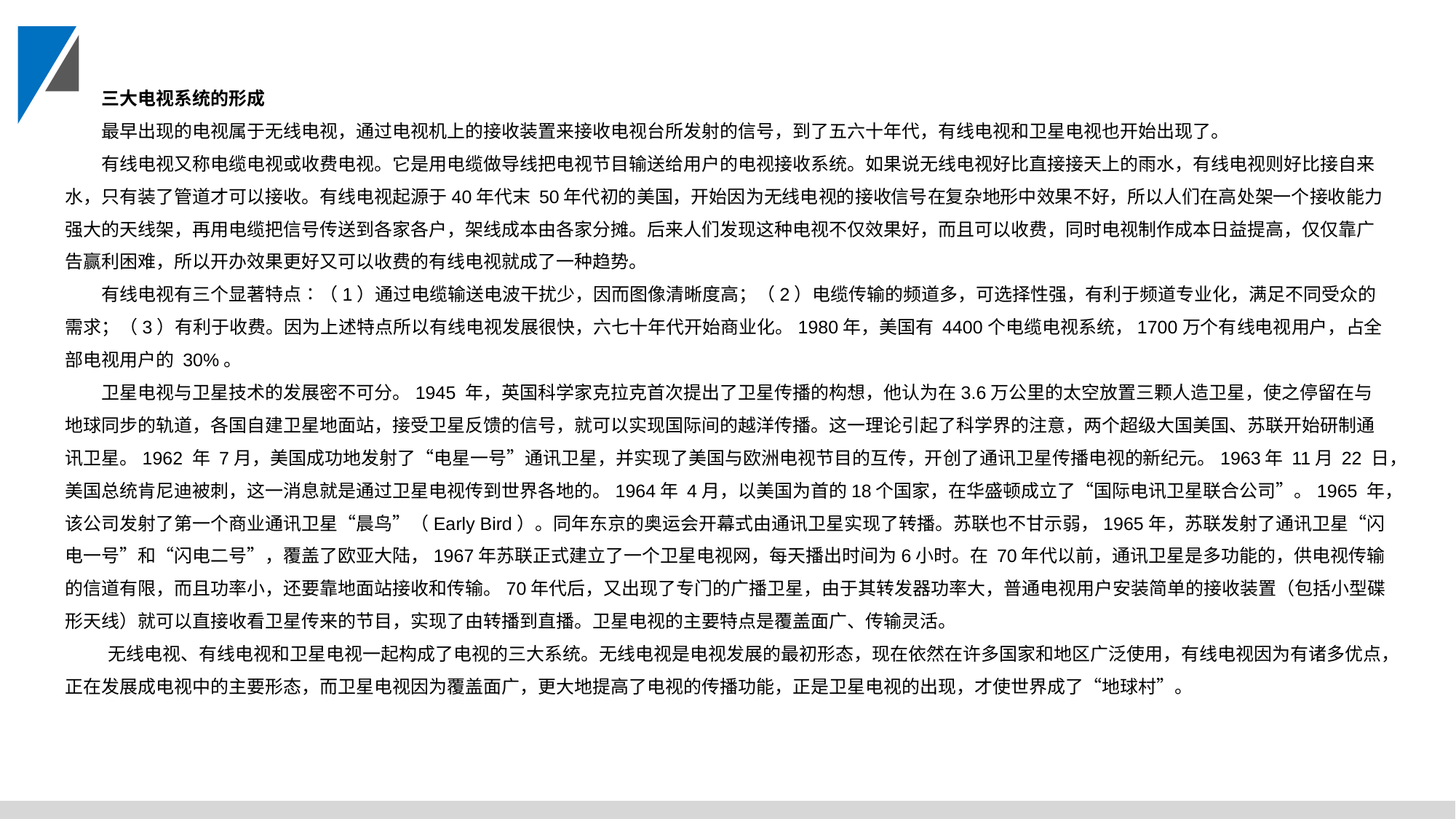

三大电视系统的形成
最早出现的电视属于无线电视，通过电视机上的接收装置来接收电视台所发射的信号，到了五六十年代，有线电视和卫星电视也开始出现了。
有线电视又称电缆电视或收费电视。它是用电缆做导线把电视节目输送给用户的电视接收系统。如果说无线电视好比直接接天上的雨水，有线电视则好比接自来水，只有装了管道才可以接收。有线电视起源于40年代末 50年代初的美国，开始因为无线电视的接收信号在复杂地形中效果不好，所以人们在高处架一个接收能力强大的天线架，再用电缆把信号传送到各家各户，架线成本由各家分摊。后来人们发现这种电视不仅效果好，而且可以收费，同时电视制作成本日益提高，仅仅靠广告赢利困难，所以开办效果更好又可以收费的有线电视就成了一种趋势。
有线电视有三个显著特点∶（1）通过电缆输送电波干扰少，因而图像清晰度高；（2）电缆传输的频道多，可选择性强，有利于频道专业化，满足不同受众的需求；（3）有利于收费。因为上述特点所以有线电视发展很快，六七十年代开始商业化。1980年，美国有 4400个电缆电视系统，1700万个有线电视用户，占全部电视用户的 30%。
卫星电视与卫星技术的发展密不可分。1945 年，英国科学家克拉克首次提出了卫星传播的构想，他认为在3.6万公里的太空放置三颗人造卫星，使之停留在与地球同步的轨道，各国自建卫星地面站，接受卫星反馈的信号，就可以实现国际间的越洋传播。这一理论引起了科学界的注意，两个超级大国美国、苏联开始研制通讯卫星。1962 年 7月，美国成功地发射了“电星一号”通讯卫星，并实现了美国与欧洲电视节目的互传，开创了通讯卫星传播电视的新纪元。1963年 11月 22 日，美国总统肯尼迪被刺，这一消息就是通过卫星电视传到世界各地的。1964年 4月，以美国为首的18个国家，在华盛顿成立了“国际电讯卫星联合公司”。1965 年，该公司发射了第一个商业通讯卫星“晨鸟”（Early Bird）。同年东京的奥运会开幕式由通讯卫星实现了转播。苏联也不甘示弱，1965年，苏联发射了通讯卫星“闪电一号”和“闪电二号”，覆盖了欧亚大陆，1967年苏联正式建立了一个卫星电视网，每天播出时间为6小时。在 70年代以前，通讯卫星是多功能的，供电视传输的信道有限，而且功率小，还要靠地面站接收和传输。70年代后，又出现了专门的广播卫星，由于其转发器功率大，普通电视用户安装简单的接收装置（包括小型碟形天线）就可以直接收看卫星传来的节目，实现了由转播到直播。卫星电视的主要特点是覆盖面广、传输灵活。
无线电视、有线电视和卫星电视一起构成了电视的三大系统。无线电视是电视发展的最初形态，现在依然在许多国家和地区广泛使用，有线电视因为有诸多优点，正在发展成电视中的主要形态，而卫星电视因为覆盖面广，更大地提高了电视的传播功能，正是卫星电视的出现，才使世界成了“地球村”。